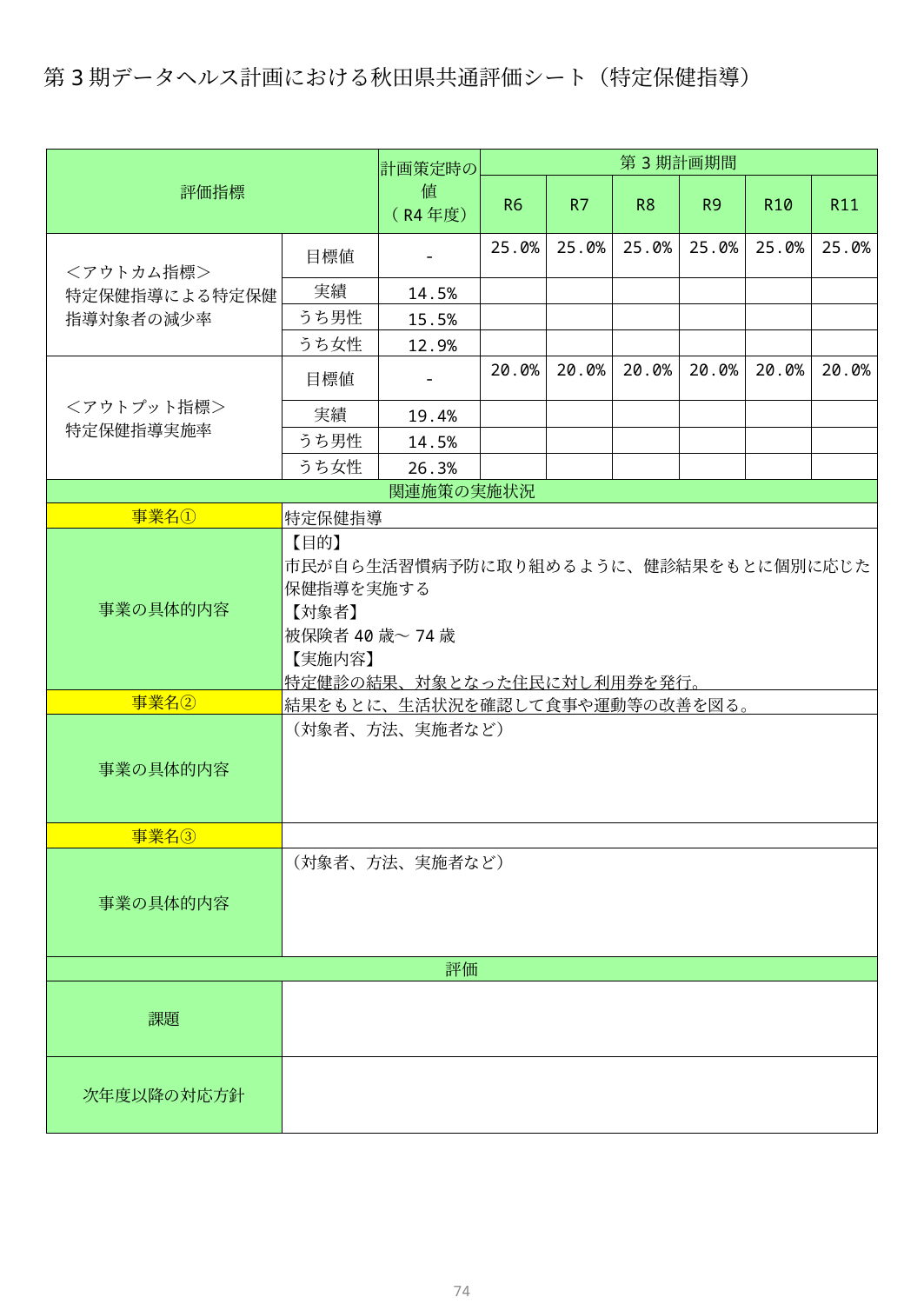

第3期データヘルス計画における秋田県共通評価シート（特定保健指導）
| 評価指標 |  | 計画策定時の値 （R4年度） | 第3期計画期間 |  |  |  |  |  |
| --- | --- | --- | --- | --- | --- | --- | --- | --- |
|  |  |  | R6 | R7 | R8 | R9 | R10 | R11 |
| ＜アウトカム指標＞ 特定保健指導による特定保健指導対象者の減少率 | 目標値 | - | 25.0% | 25.0% | 25.0% | 25.0% | 25.0% | 25.0% |
|  | 実績 | 14.5% |  |  |  |  |  |  |
|  | うち男性 | 15.5% |  |  |  |  |  |  |
|  | うち女性 | 12.9% |  |  |  |  |  |  |
| ＜アウトプット指標＞ 特定保健指導実施率 | 目標値 | - | 20.0% | 20.0% | 20.0% | 20.0% | 20.0% | 20.0% |
|  | 実績 | 19.4% |  |  |  |  |  |  |
|  | うち男性 | 14.5% |  |  |  |  |  |  |
|  | うち女性 | 26.3% |  |  |  |  |  |  |
| 関連施策の実施状況 |  |  |  |  |  |  |  |  |
| 事業名① | 特定保健指導 |  |  |  |  |  |  |  |
| 事業の具体的内容 | 【目的】 市民が自ら生活習慣病予防に取り組めるように、健診結果をもとに個別に応じた保健指導を実施する 【対象者】 被保険者40歳～74歳 【実施内容】 特定健診の結果、対象となった住民に対し利用券を発行。 結果をもとに、生活状況を確認して食事や運動等の改善を図る。 |  |  |  |  |  |  |  |
| 事業名② |  |  |  |  |  |  |  |  |
| 事業の具体的内容 | （対象者、方法、実施者など） |  |  |  |  |  |  |  |
| 事業名③ |  |  |  |  |  |  |  |  |
| 事業の具体的内容 | （対象者、方法、実施者など） |  |  |  |  |  |  |  |
| 評価 |  |  |  |  |  |  |  |  |
| 課題 |  |  |  |  |  |  |  |  |
| 次年度以降の対応方針 |  |  |  |  |  |  |  |  |
74